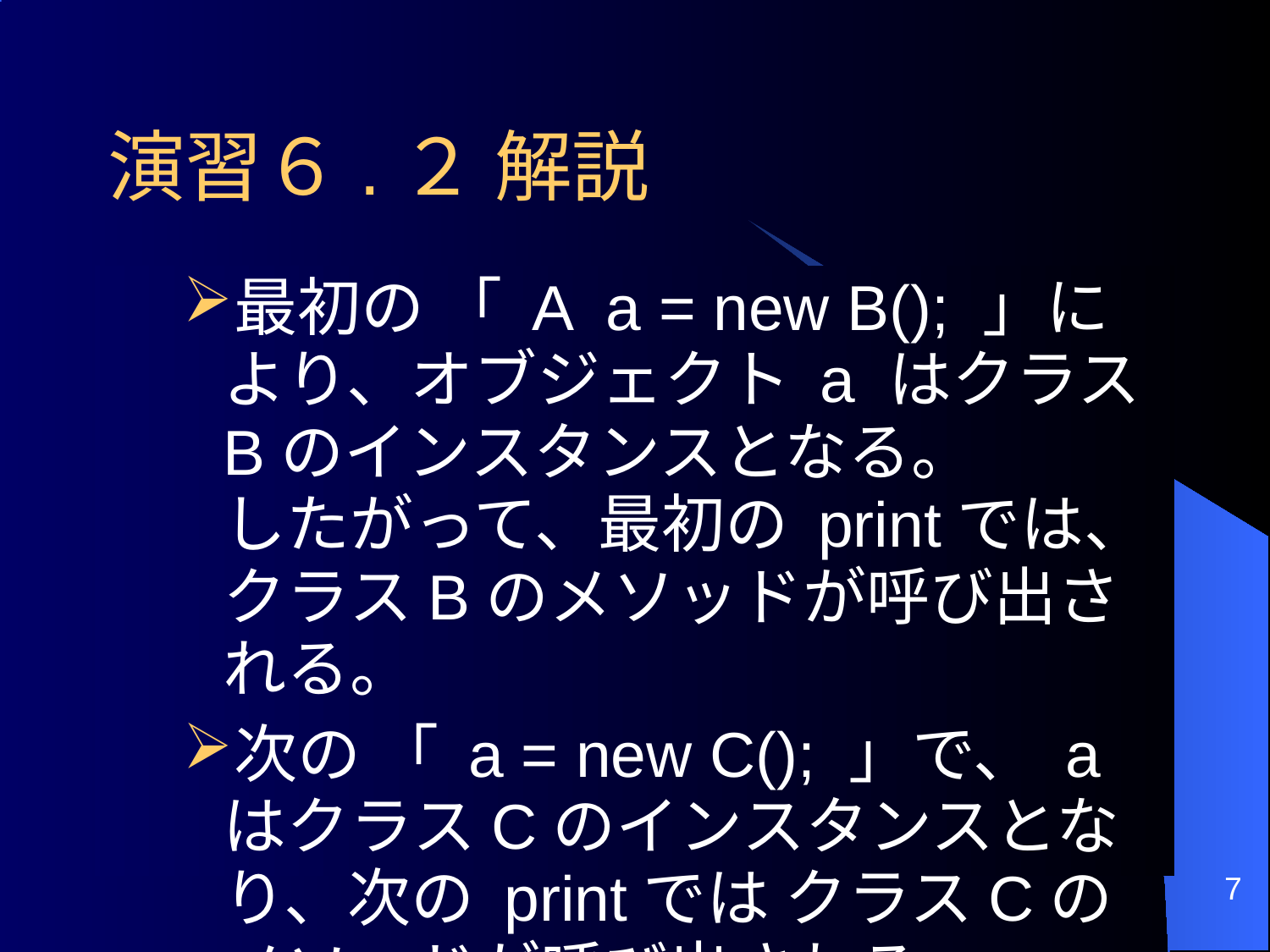

# 演習６.２ 解説
最初の 「 A  a = new B(); 」により、オブジェクト a はクラスBのインスタンスとなる。
したがって、最初の printでは、クラスBのメソッドが呼び出される。
次の 「 a = new C(); 」で、 a はクラスCのインスタンスとなり、次の printでは クラスCのメソッドが呼び出される。
7